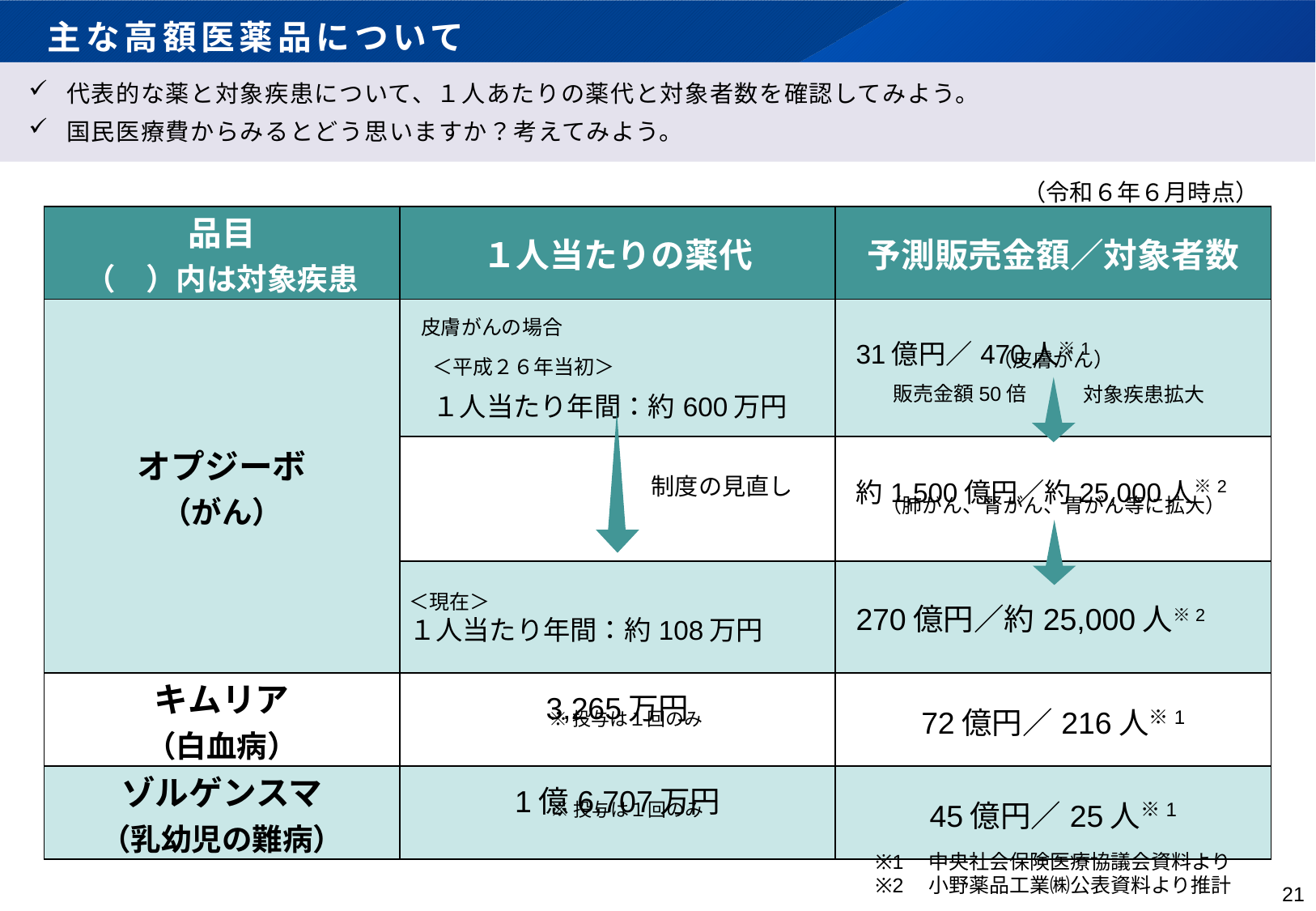

# 主な高額医薬品について
代表的な薬と対象疾患について、１人あたりの薬代と対象者数を確認してみよう。
国民医療費からみるとどう思いますか？考えてみよう。
（令和６年６月時点）
| 品目 （　）内は対象疾患 | １人当たりの薬代 | 予測販売金額／対象者数 |
| --- | --- | --- |
| オプジーボ （がん） | 皮膚がんの場合 ＜平成２６年当初＞ １人当たり年間：約600万円 | 31億円／470人※1 |
|  |  | 約1,500億円／約25,000人※2 |
|  | ＜現在＞ １人当たり年間：約108万円 | 270億円／約25,000人※2 |
| キムリア （白血病） | 3,265万円 | 72億円／216人※1 |
| ゾルゲンスマ （乳幼児の難病） | 1億6,707万円 | 45億円／25人※1 |
（皮膚がん）
販売金額50倍
対象疾患拡大

制度の見直し
（肺がん、腎がん、胃がん等に拡大）
※投与は１回のみ
※投与は１回のみ

※1　中央社会保険医療協議会資料より
※2　小野薬品工業㈱公表資料より推計
21